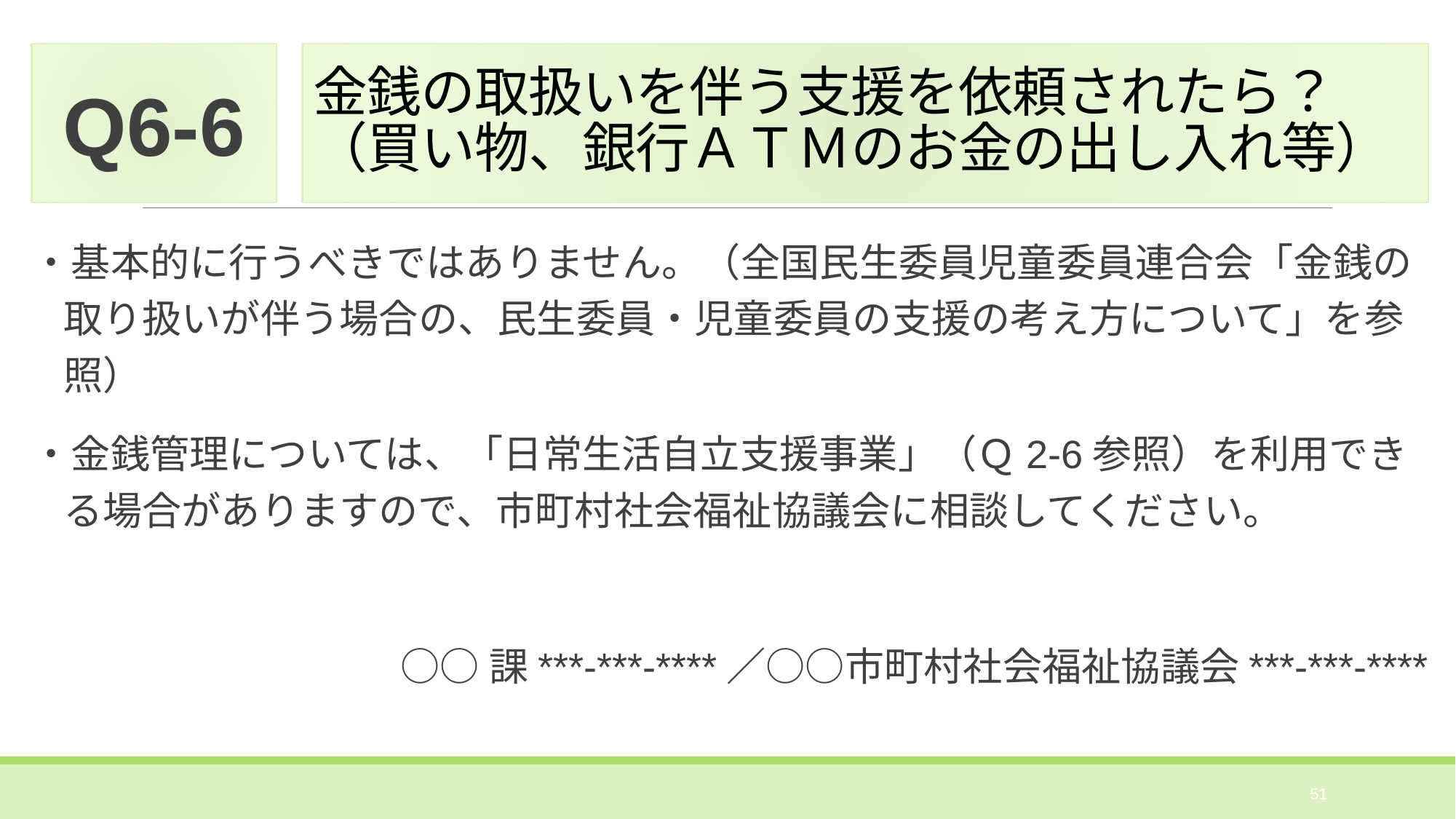

Q6-6
# 金銭の取扱いを伴う支援を依頼されたら？ （買い物、銀行ＡＴＭのお金の出し入れ等）
・基本的に行うべきではありません。（全国民生委員児童委員連合会「金銭の取り扱いが伴う場合の、民生委員・児童委員の支援の考え方について」を参照）
・金銭管理については、「日常生活自立支援事業」（Ｑ2-6参照）を利用できる場合がありますので、市町村社会福祉協議会に相談してください。

○○課***-***-****／○○市町村社会福祉協議会***-***-****

51